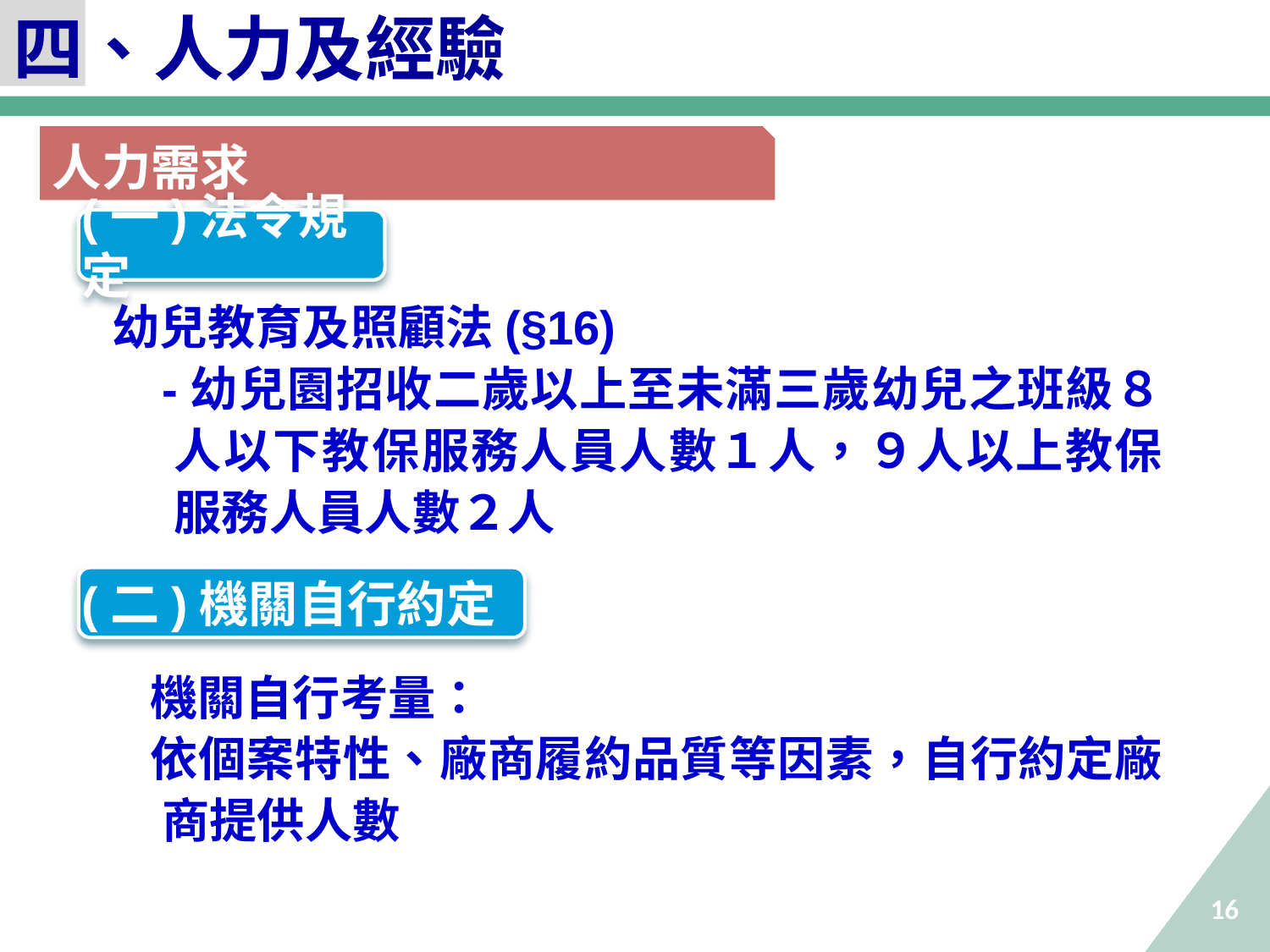

四、人力及經驗

人力需求
(一)法令規定

幼兒教育及照顧法(§16)
-幼兒園招收二歲以上至未滿三歲幼兒之班級８人以下教保服務人員人數１人，９人以上教保服務人員人數２人

機關自行考量：
依個案特性、廠商履約品質等因素，自行約定廠商提供人數

(二)機關自行約定

16